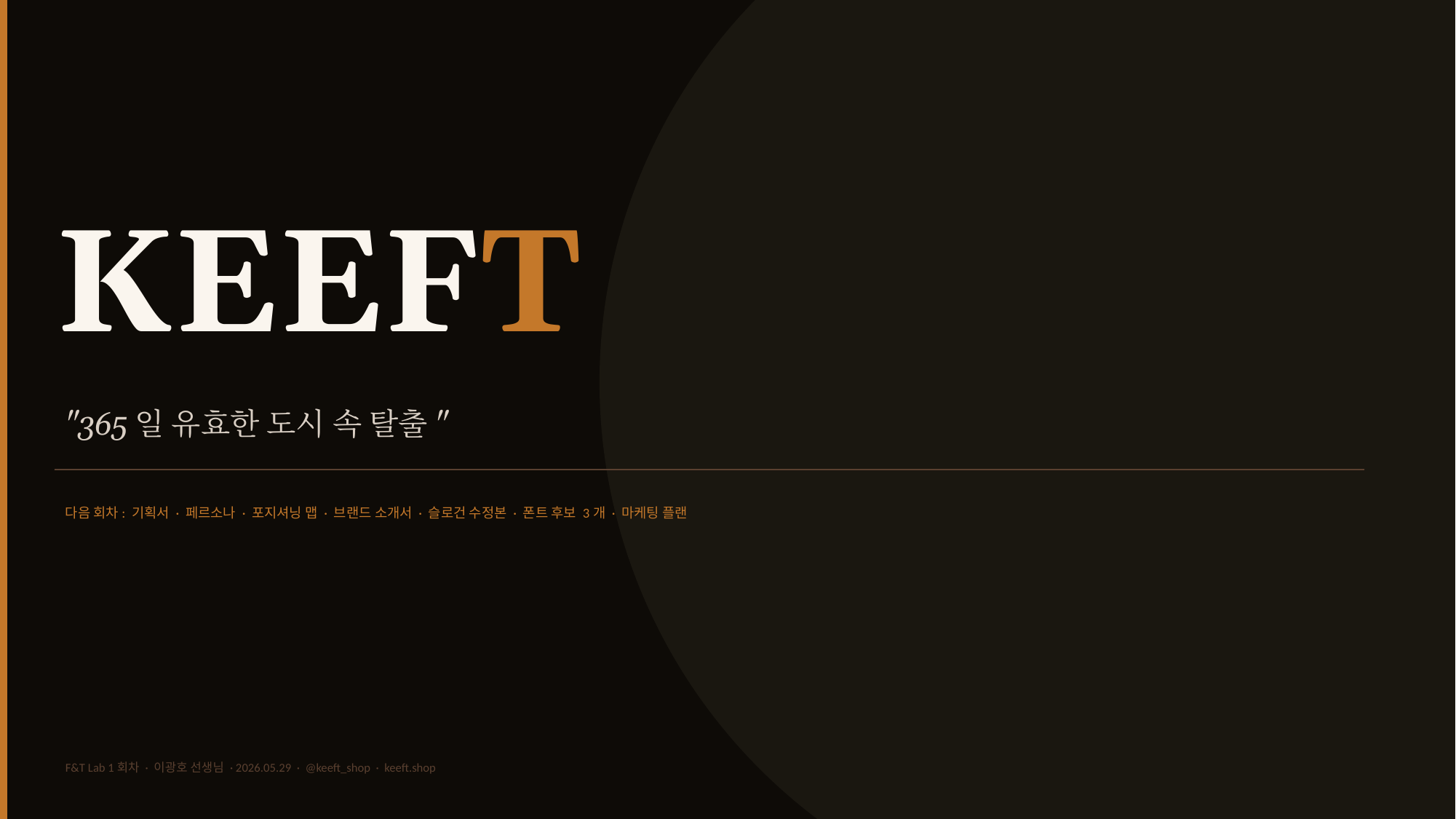

KEEFT
"365일 유효한 도시 속 탈출"

다음 회차: 기획서 · 페르소나 · 포지셔닝 맵 · 브랜드 소개서 · 슬로건 수정본 · 폰트 후보 3개 · 마케팅 플랜
F&T Lab 1회차 · 이광호 선생님 · 2026.05.29  ·  @keeft_shop  ·  keeft.shop